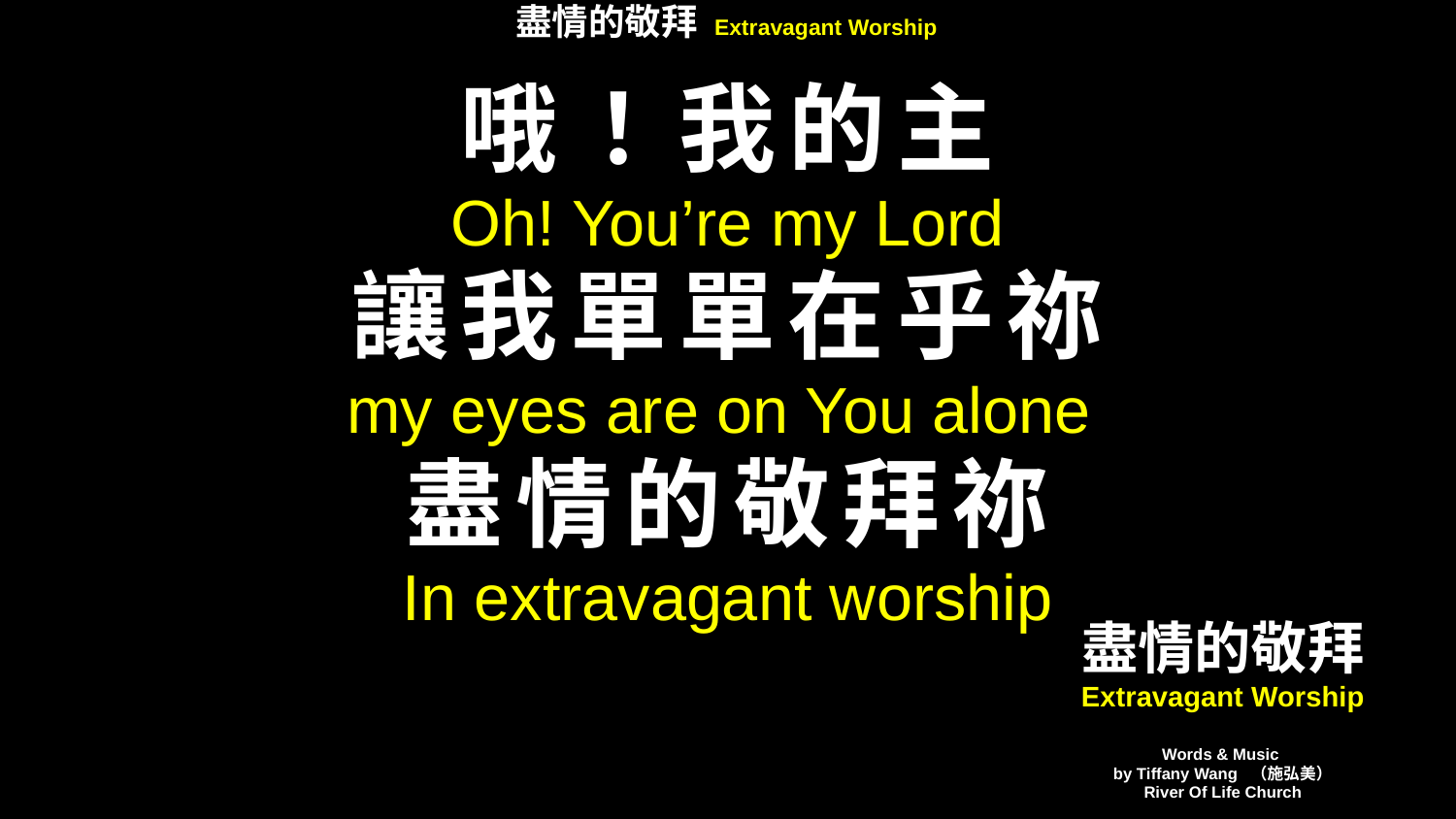

哦！我的主
Oh! You’re my Lord
讓我單單在乎祢
my eyes are on You alone
盡情的敬拜祢
In extravagant worship

盡情的敬拜 Extravagant Worship
盡情的敬拜
Extravagant Worship

Words & Music
by Tiffany Wang  （施弘美）
River Of Life Church